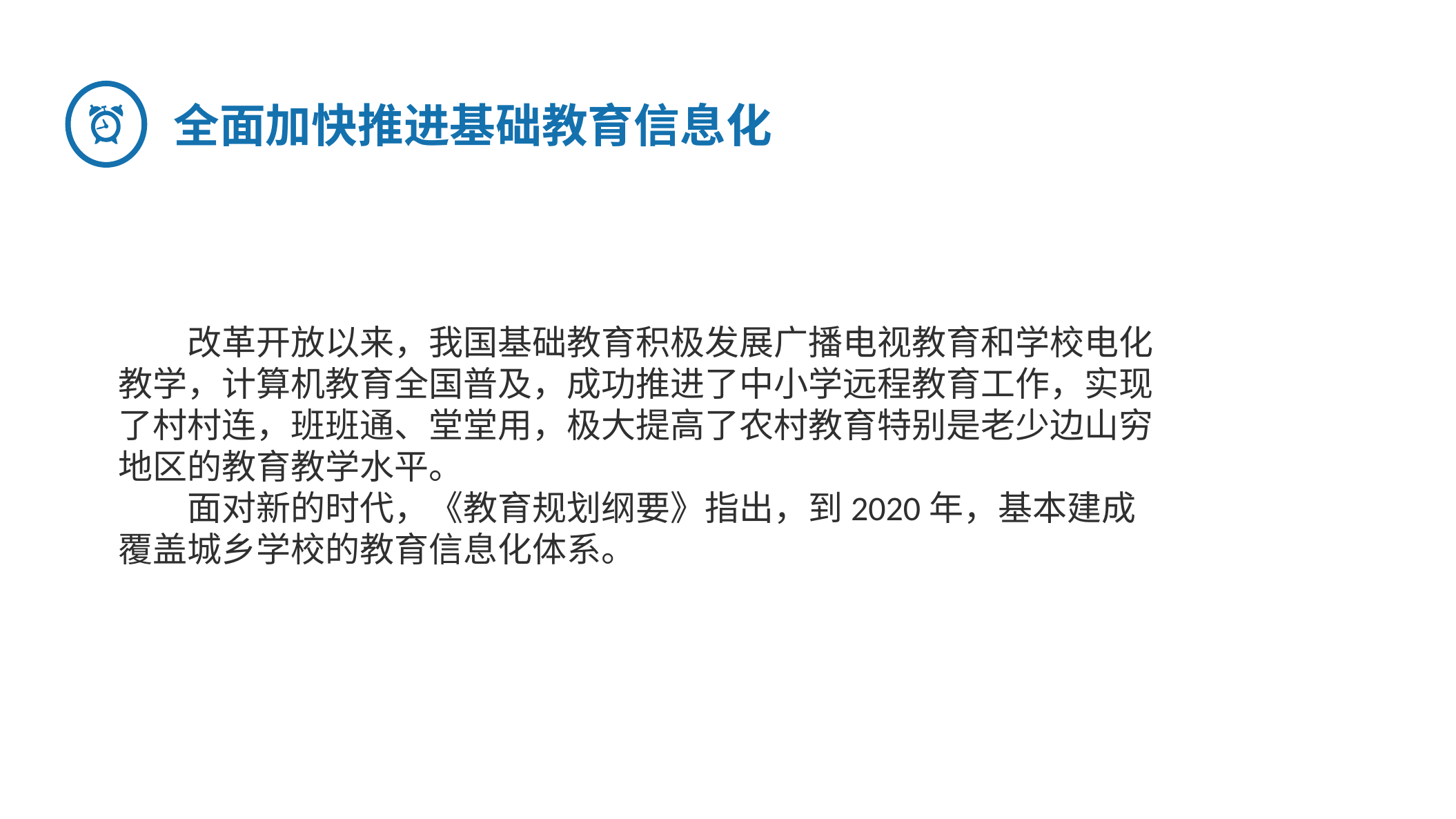

全面加快推进基础教育信息化

改革开放以来，我国基础教育积极发展广播电视教育和学校电化教学，计算机教育全国普及，成功推进了中小学远程教育工作，实现了村村连，班班通、堂堂用，极大提高了农村教育特别是老少边山穷地区的教育教学水平。
面对新的时代，《教育规划纲要》指出，到2020年，基本建成覆盖城乡学校的教育信息化体系。